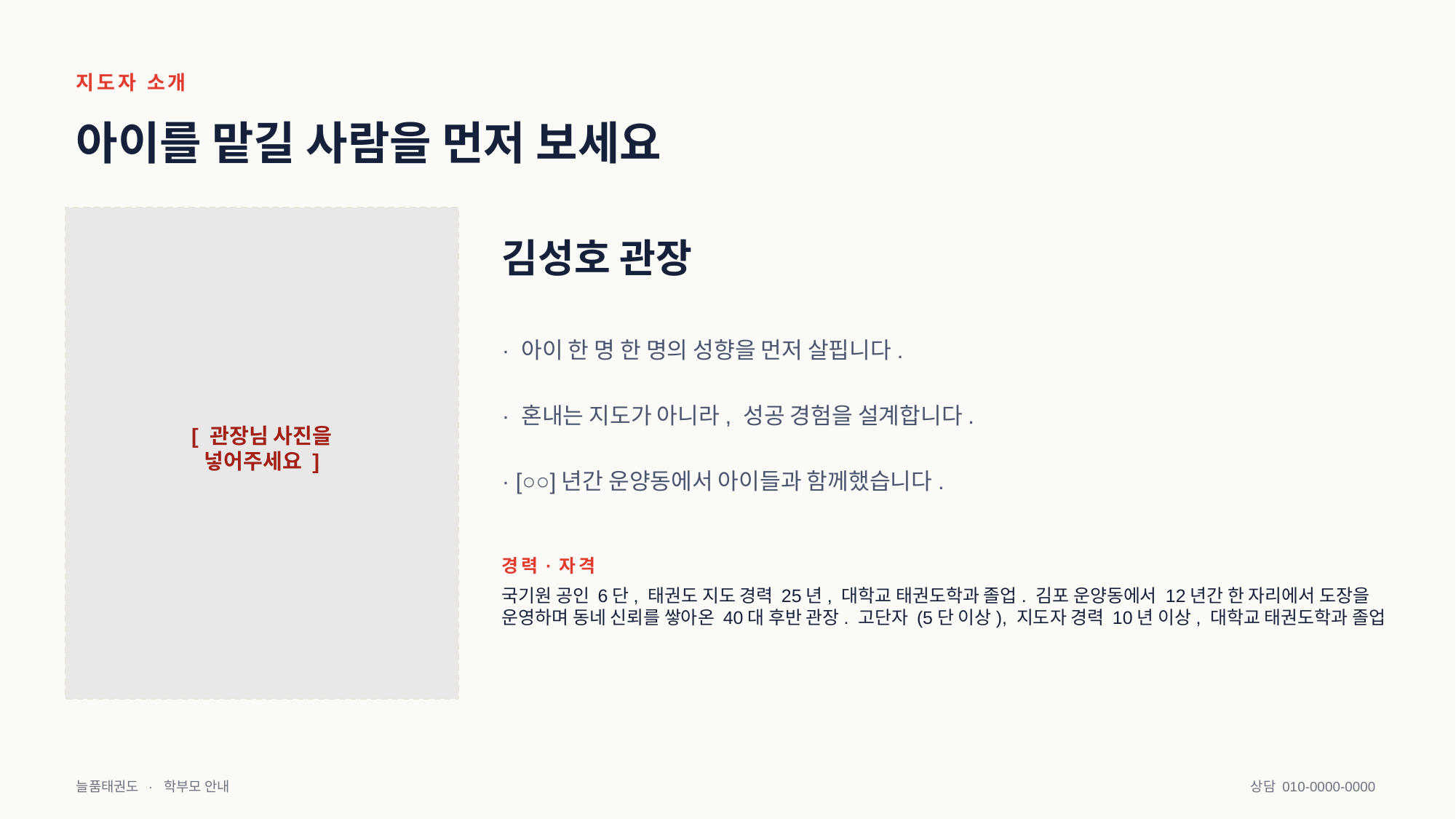

지도자 소개
아이를 맡길 사람을 먼저 보세요

김성호 관장
· 아이 한 명 한 명의 성향을 먼저 살핍니다.
· 혼내는 지도가 아니라, 성공 경험을 설계합니다.
[ 관장님 사진을
넣어주세요 ]
· [○○]년간 운양동에서 아이들과 함께했습니다.
경력·자격
국기원 공인 6단, 태권도 지도 경력 25년, 대학교 태권도학과 졸업. 김포 운양동에서 12년간 한 자리에서 도장을 운영하며 동네 신뢰를 쌓아온 40대 후반 관장. 고단자 (5단 이상), 지도자 경력 10년 이상, 대학교 태권도학과 졸업
늘품태권도  ·  학부모 안내
상담 010-0000-0000